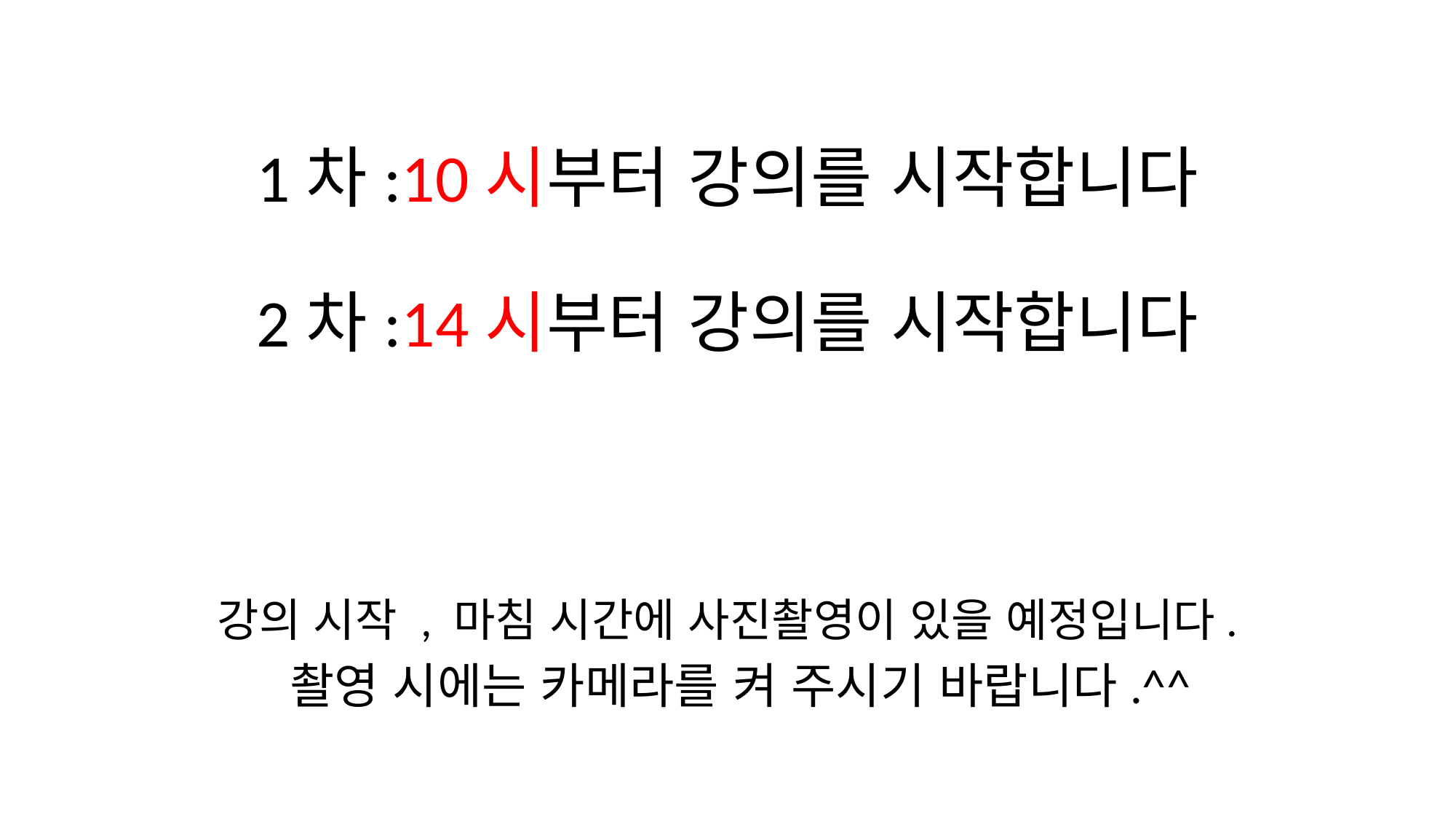

# 1차:10시부터 강의를 시작합니다 2차:14시부터 강의를 시작합니다

강의 시작 , 마침 시간에 사진촬영이 있을 예정입니다.
 촬영 시에는 카메라를 켜 주시기 바랍니다.^^